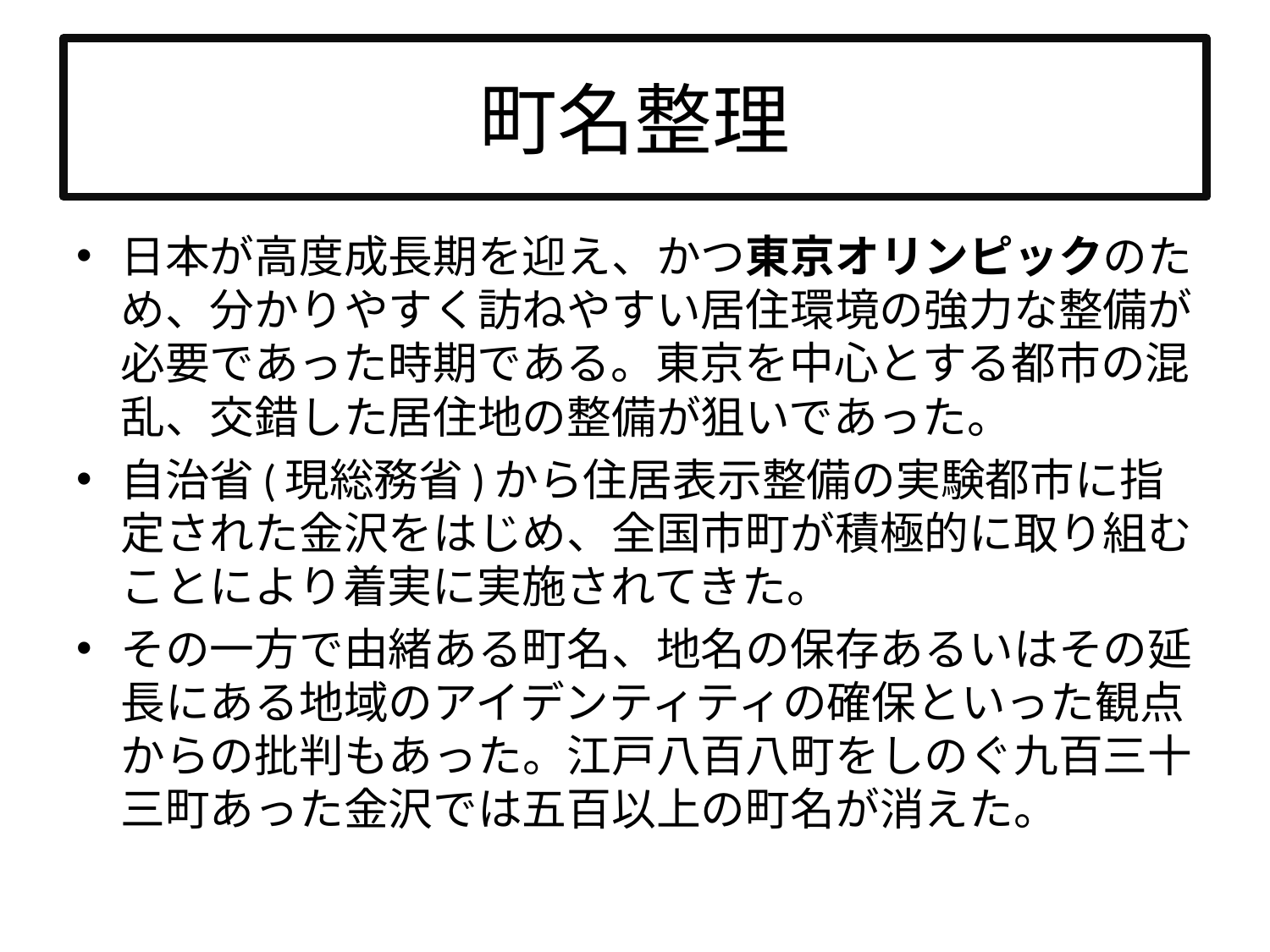

# 町名整理
日本が高度成長期を迎え、かつ東京オリンピックのため、分かりやすく訪ねやすい居住環境の強力な整備が必要であった時期である。東京を中心とする都市の混乱、交錯した居住地の整備が狙いであった。
自治省(現総務省)から住居表示整備の実験都市に指定された金沢をはじめ、全国市町が積極的に取り組むことにより着実に実施されてきた。
その一方で由緒ある町名、地名の保存あるいはその延長にある地域のアイデンティティの確保といった観点からの批判もあった。江戸八百八町をしのぐ九百三十三町あった金沢では五百以上の町名が消えた。